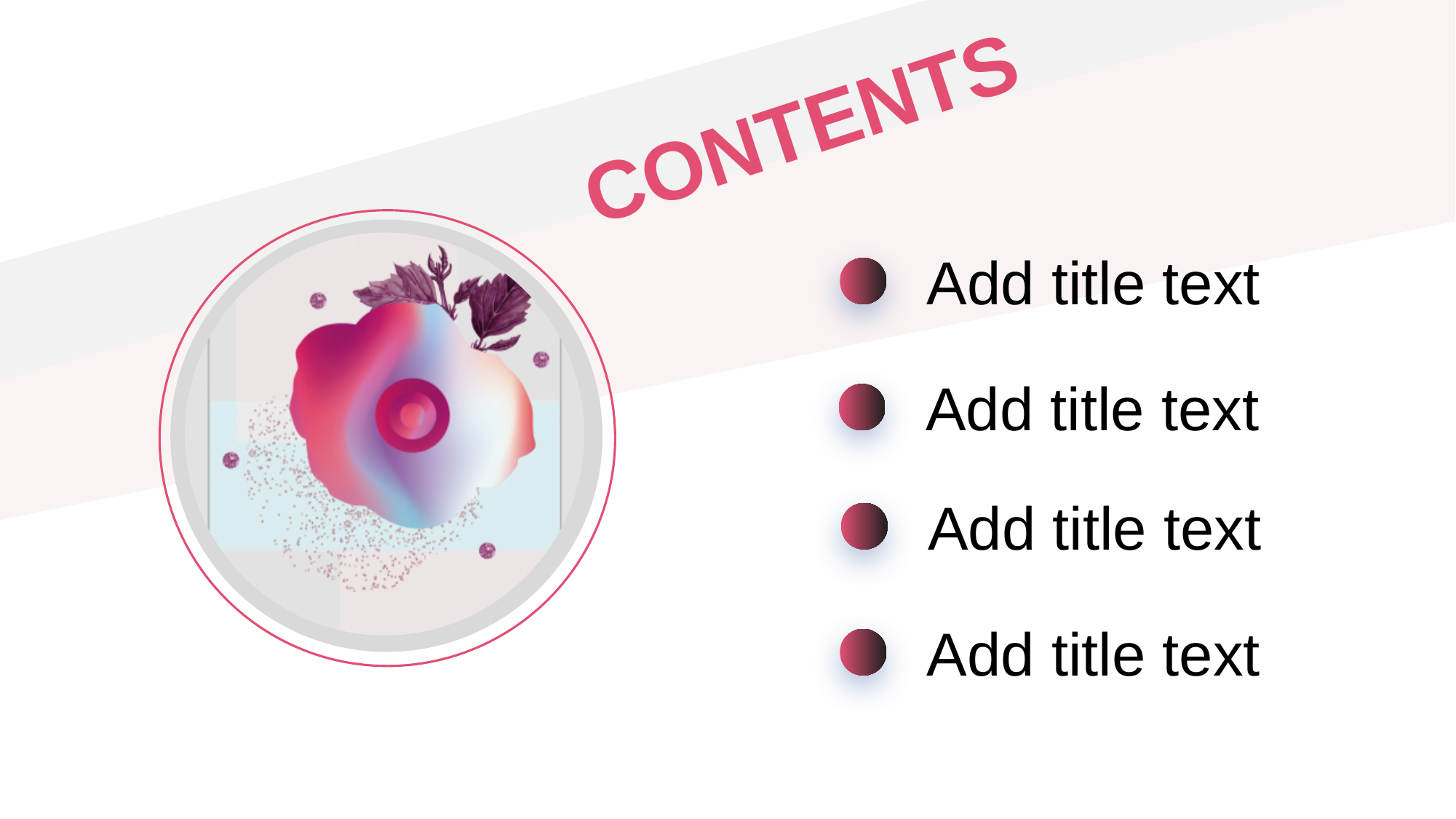

行业PPT模板http://www.freeppt7.com/hangye/

CONTENTS

Add title text

Add title text

Add title text

Add title text